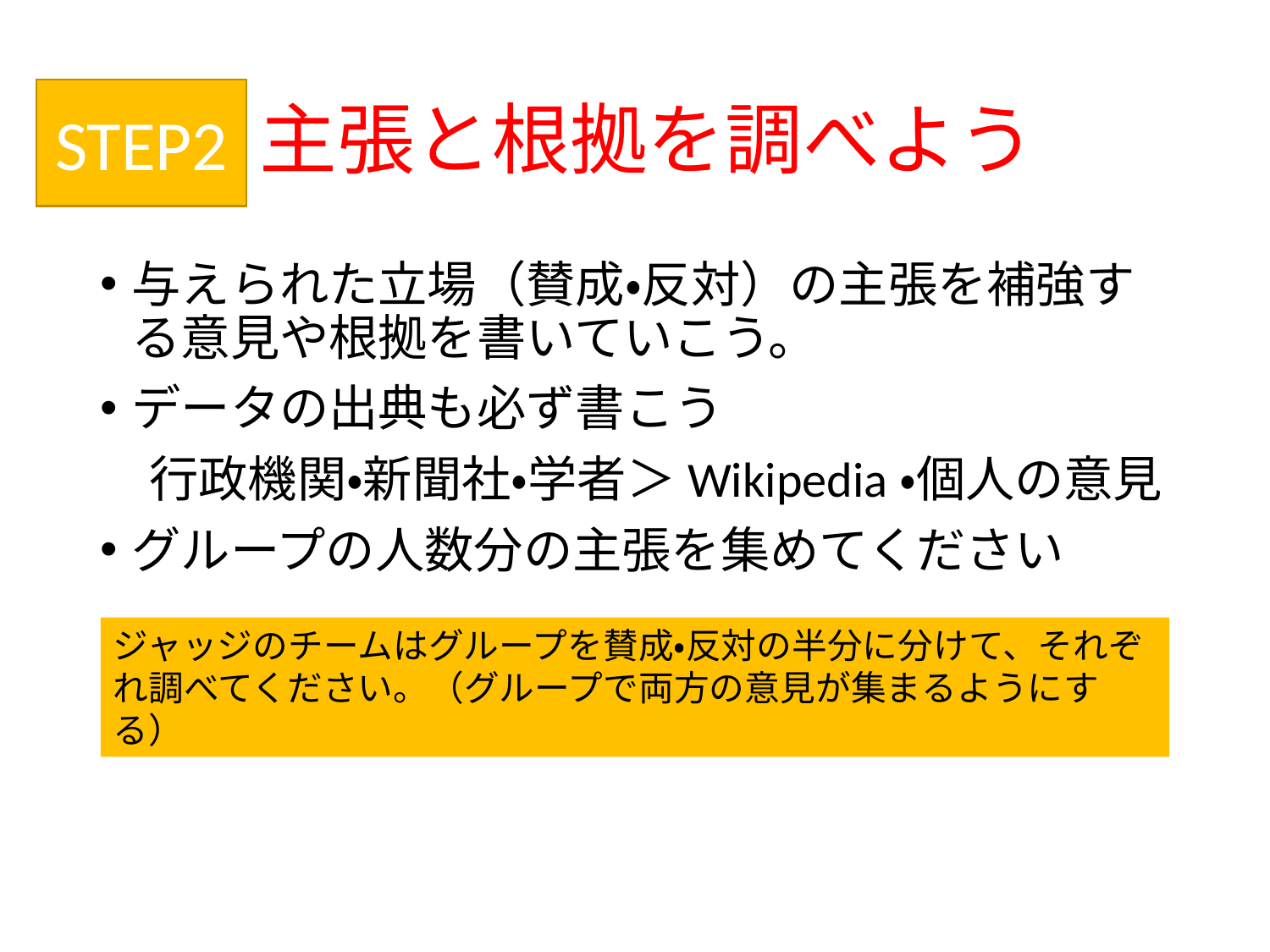

# 主張と根拠を調べよう
STEP2
与えられた立場（賛成・反対）の主張を補強する意見や根拠を書いていこう。
データの出典も必ず書こう
　行政機関・新聞社・学者＞Wikipedia・個人の意見
グループの人数分の主張を集めてください

ジャッジのチームはグループを賛成・反対の半分に分けて、それぞれ調べてください。（グループで両方の意見が集まるようにする）